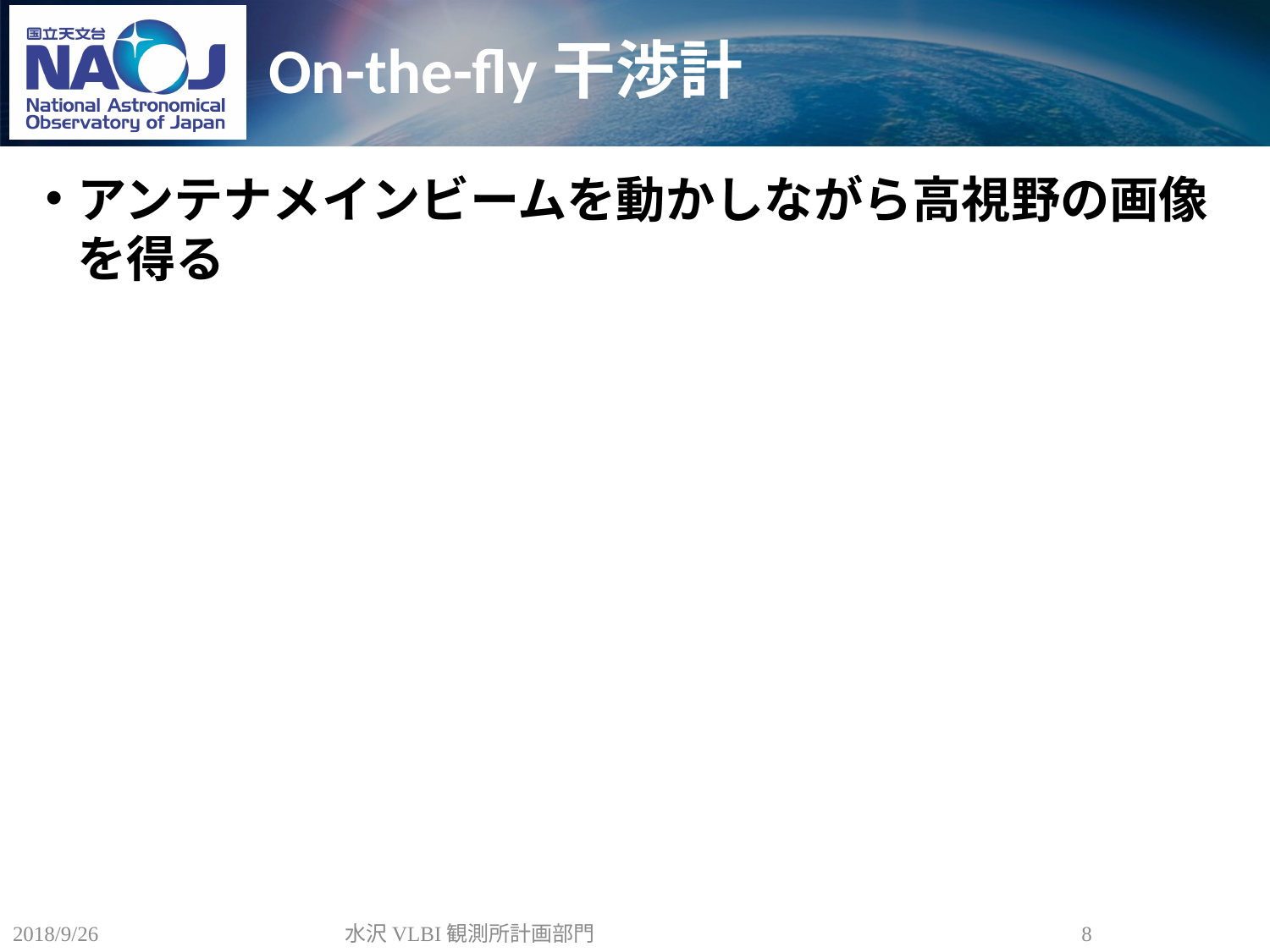

# On-the-fly干渉計
アンテナメインビームを動かしながら高視野の画像を得る
2018/9/26
水沢VLBI観測所計画部門
8